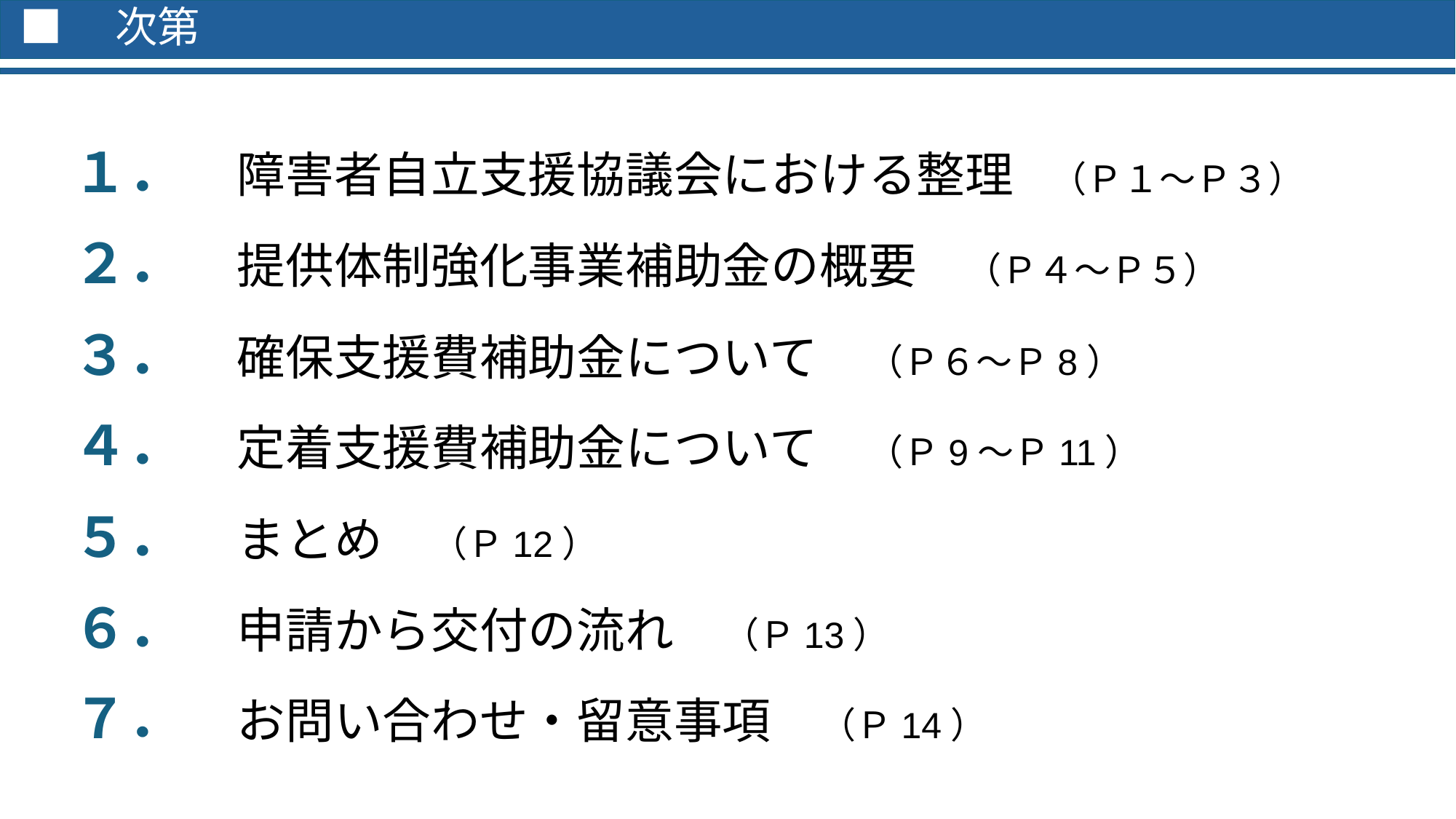

# ■　次第
１．　障害者自立支援協議会における整理　（Ｐ１～Ｐ３）
２．　提供体制強化事業補助金の概要　（Ｐ４～Ｐ５）
３．　確保支援費補助金について　（Ｐ６～Ｐ8）
４．　定着支援費補助金について　（Ｐ9～Ｐ11）
５．　まとめ　（Ｐ12）
６．　申請から交付の流れ　（Ｐ13）
７．　お問い合わせ・留意事項　（Ｐ14）